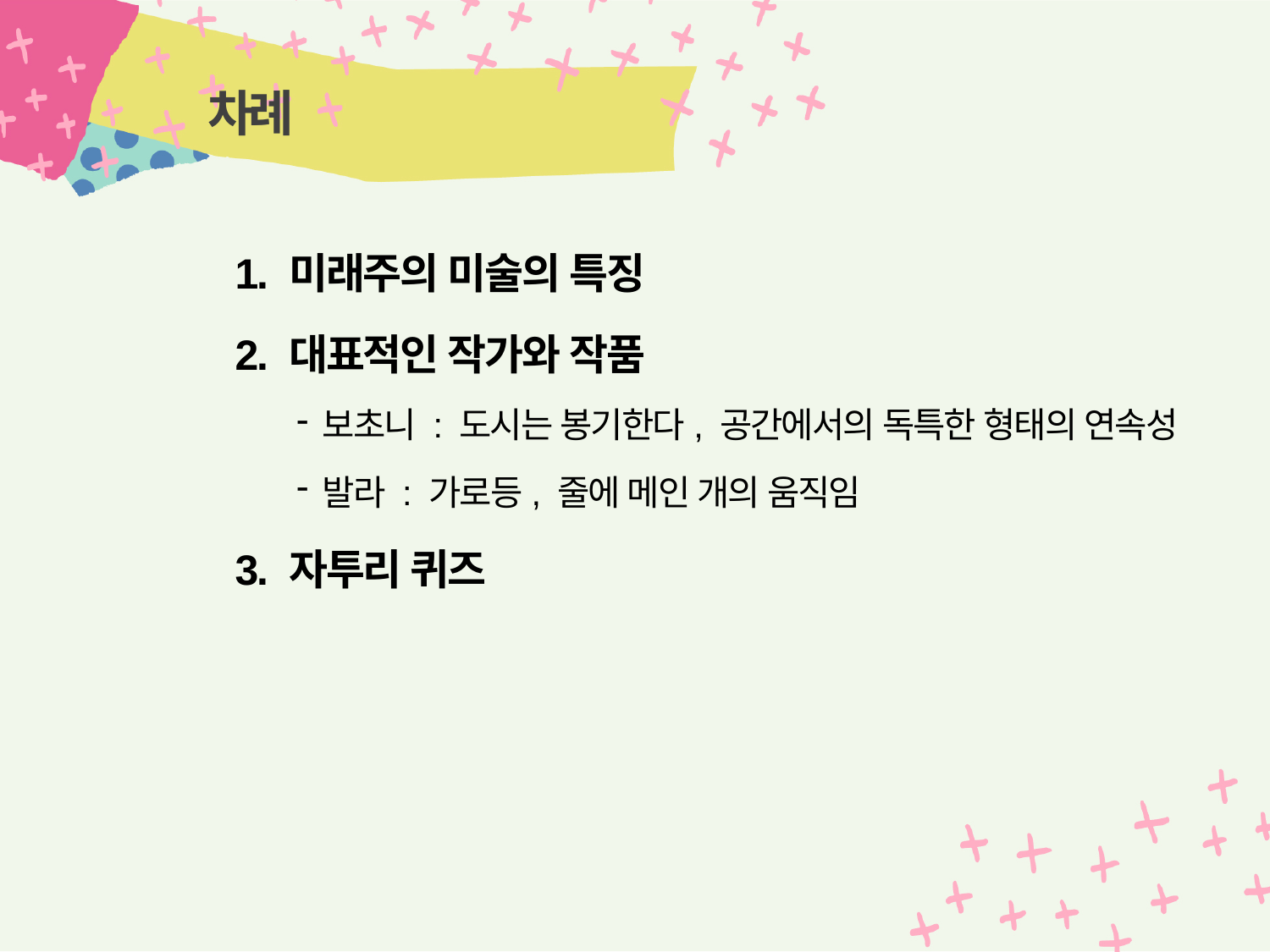

# 차례
1. 미래주의 미술의 특징
2. 대표적인 작가와 작품
보초니 : 도시는 봉기한다, 공간에서의 독특한 형태의 연속성
발라 : 가로등, 줄에 메인 개의 움직임
3. 자투리 퀴즈